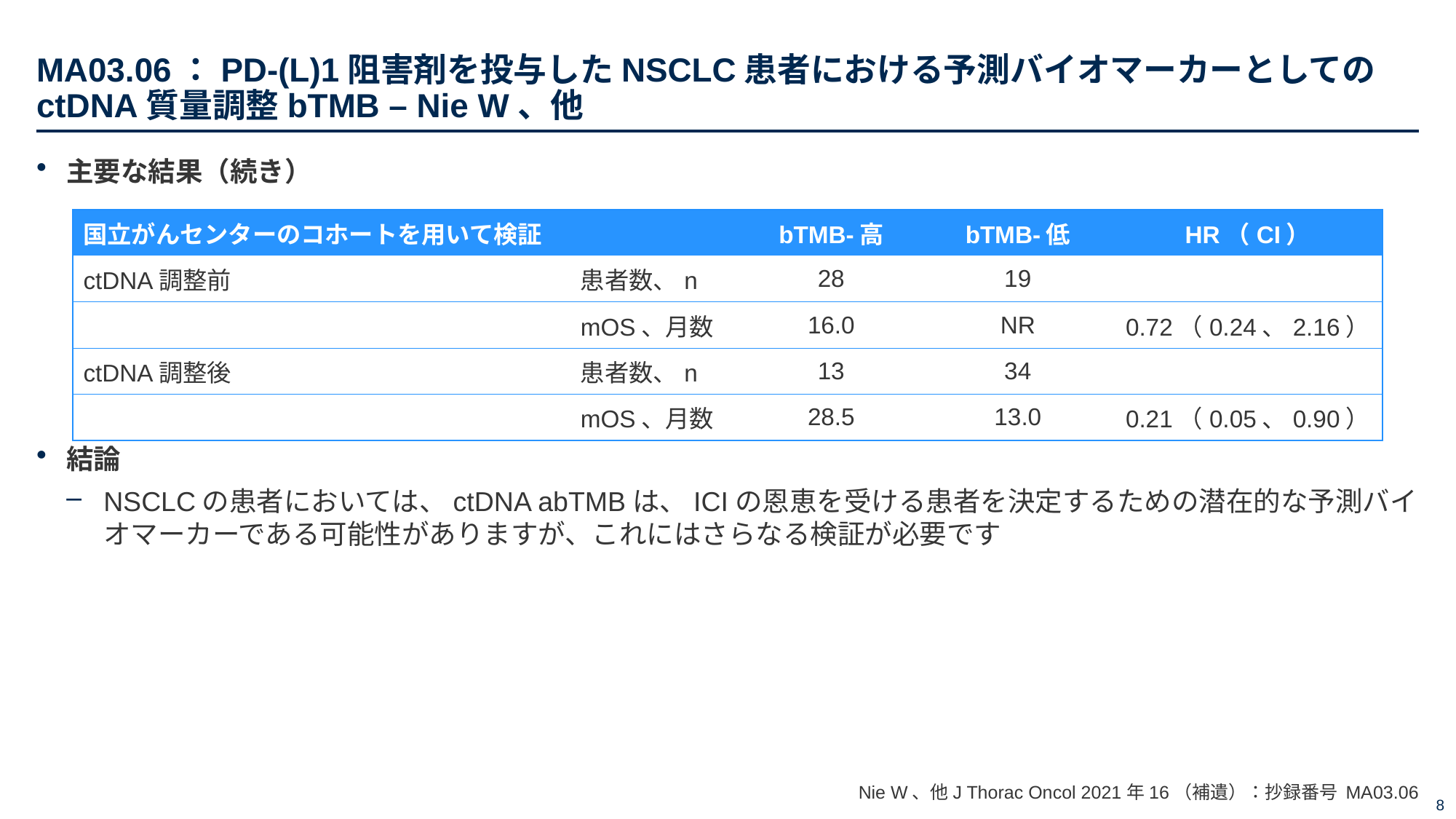

# MA03.06：PD-(L)1阻害剤を投与したNSCLC患者における予測バイオマーカーとしてのctDNA質量調整bTMB – Nie W、他
主要な結果（続き）
結論
NSCLCの患者においては、ctDNA abTMBは、ICIの恩恵を受ける患者を決定するための潜在的な予測バイオマーカーである可能性がありますが、これにはさらなる検証が必要です
| 国立がんセンターのコホートを用いて検証 |  | bTMB-高 | bTMB-低 | HR（CI） |
| --- | --- | --- | --- | --- |
| ctDNA調整前 | 患者数、n | 28 | 19 |  |
|  | mOS、月数 | 16.0 | NR | 0.72（0.24、2.16） |
| ctDNA調整後 | 患者数、n | 13 | 34 |  |
|  | mOS、月数 | 28.5 | 13.0 | 0.21（0.05、0.90） |
Nie W、他J Thorac Oncol 2021年16（補遺）：抄録番号 MA03.06